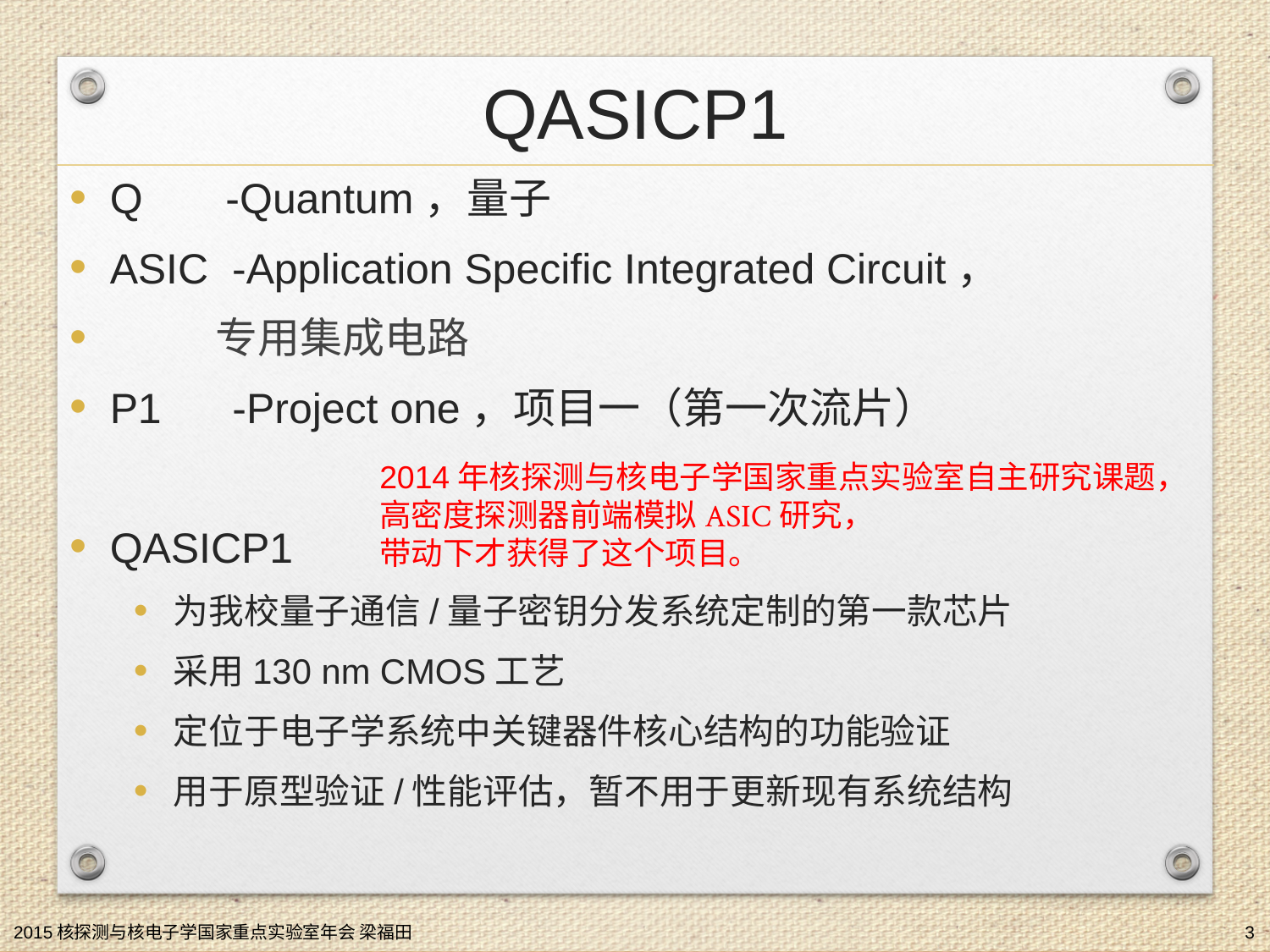

# QASICP1
Q       -Quantum，量子
ASIC  -Application Specific Integrated Circuit，
          专用集成电路
P1      -Project one，项目一（第一次流片）

QASICP1
为我校量子通信/量子密钥分发系统定制的第一款芯片
采用130 nm CMOS工艺
定位于电子学系统中关键器件核心结构的功能验证
用于原型验证/性能评估，暂不用于更新现有系统结构
2014年核探测与核电子学国家重点实验室自主研究课题，
高密度探测器前端模拟ASIC研究，
带动下才获得了这个项目。
2015核探测与核电子学国家重点实验室年会 梁福田
3